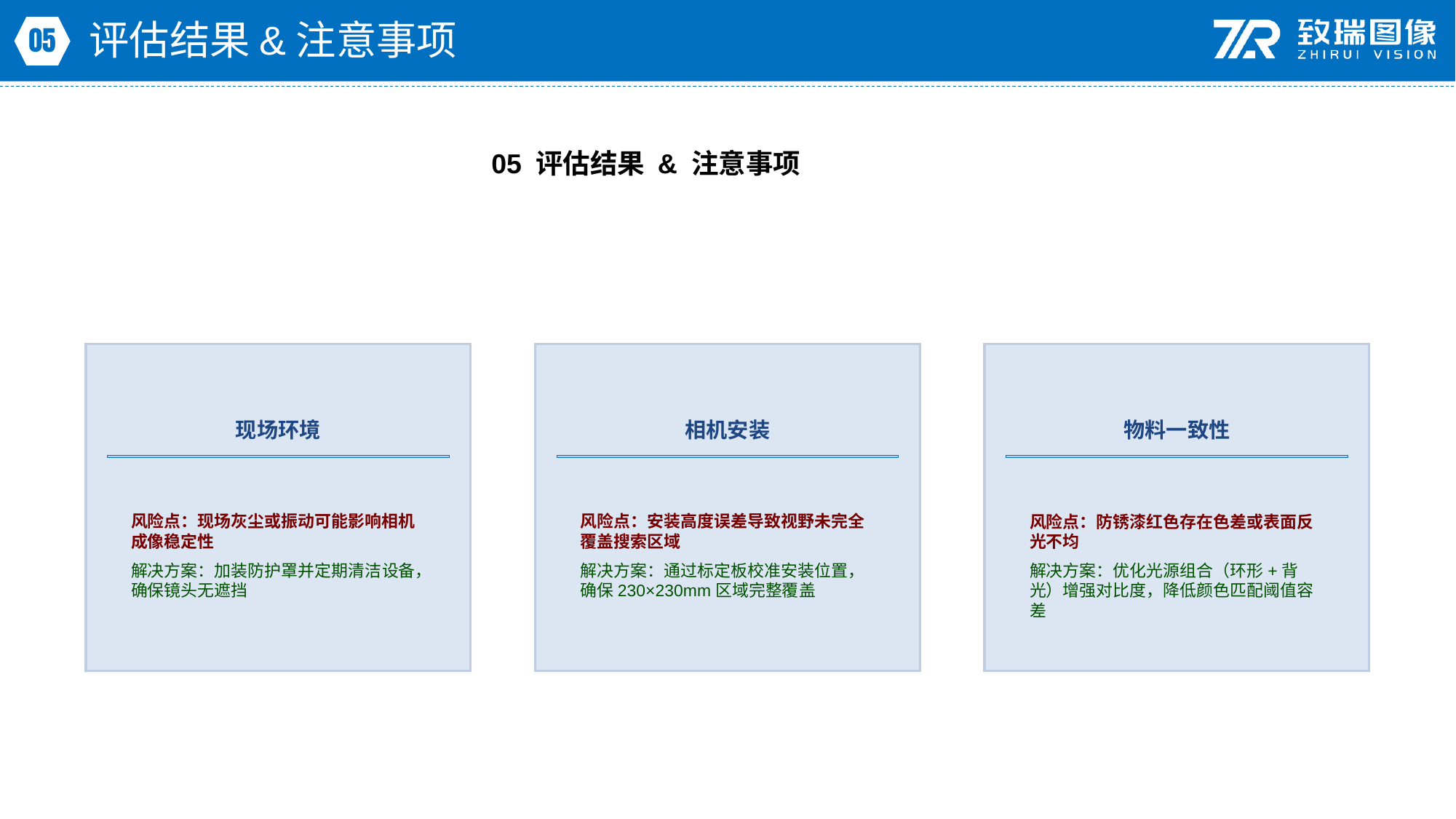

评估结果&注意事项
05

05 评估结果 & 注意事项

现场环境

相机安装

物料一致性

风险点：现场灰尘或振动可能影响相机成像稳定性
解决方案：加装防护罩并定期清洁设备，确保镜头无遮挡

风险点：安装高度误差导致视野未完全覆盖搜索区域
解决方案：通过标定板校准安装位置，确保230×230mm区域完整覆盖

风险点：防锈漆红色存在色差或表面反光不均
解决方案：优化光源组合（环形+背光）增强对比度，降低颜色匹配阈值容差